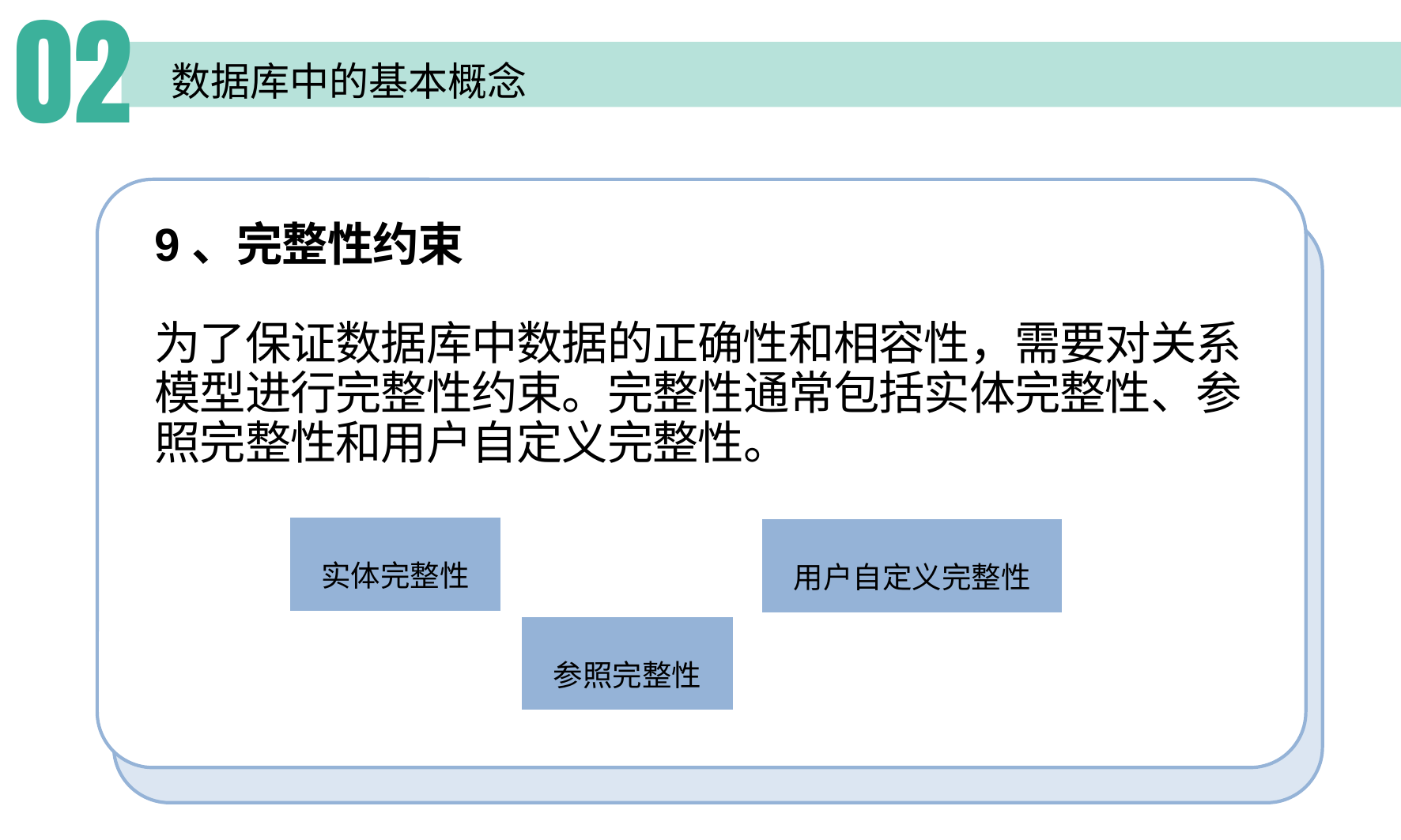

02

  数据库中的基本概念

9、完整性约束

为了保证数据库中数据的正确性和相容性，需要对关系模型进行完整性约束。完整性通常包括实体完整性、参照完整性和用户自定义完整性。

实体完整性
用户自定义完整性
参照完整性